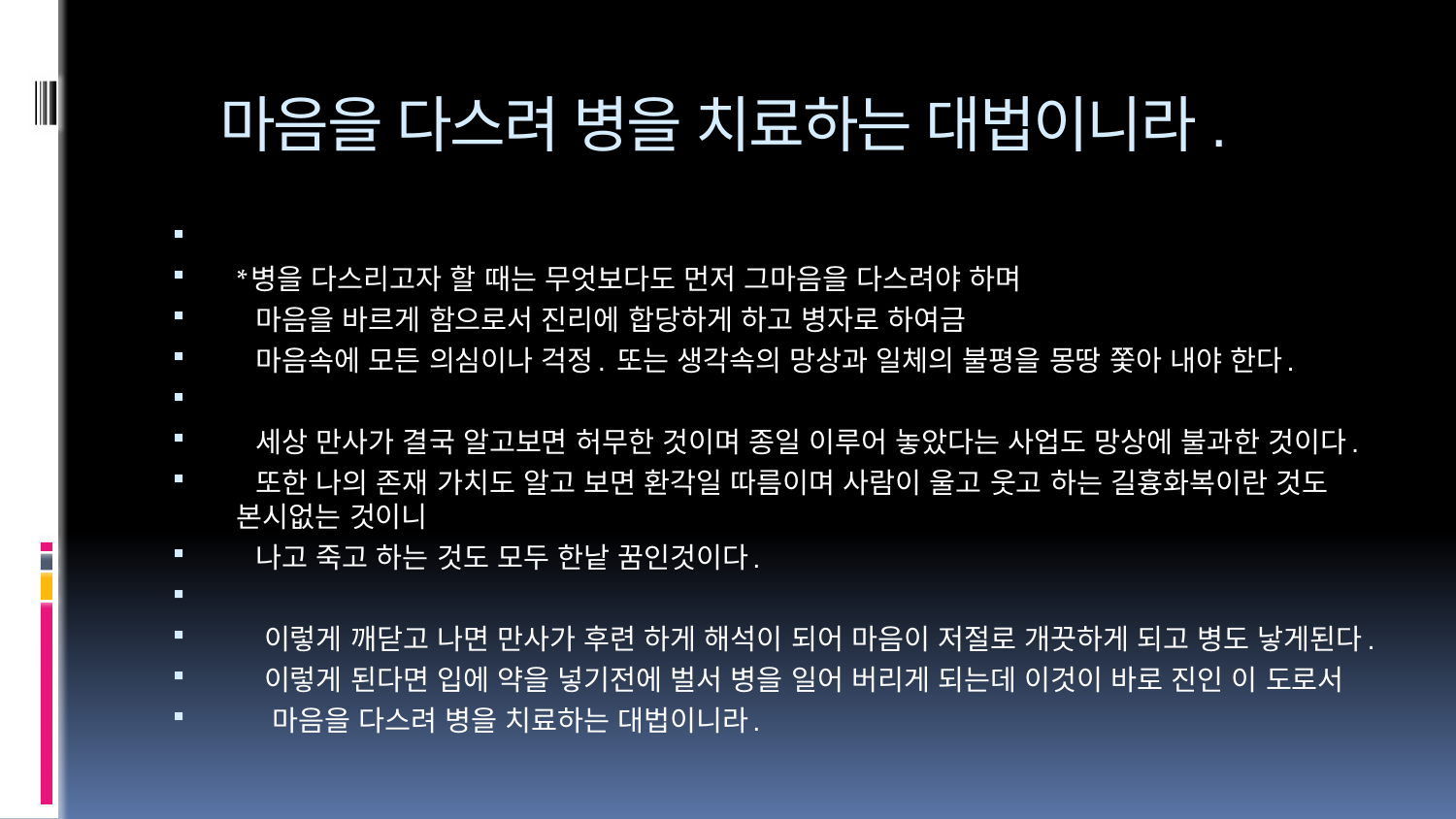

# 마음을 다스려 병을 치료하는 대법이니라.

*병을 다스리고자 할 때는 무엇보다도 먼저 그마음을 다스려야 하며
  마음을 바르게 함으로서 진리에 합당하게 하고 병자로 하여금
  마음속에 모든 의심이나 걱정. 또는 생각속의 망상과 일체의 불평을 몽땅 쫓아 내야 한다.

  세상 만사가 결국 알고보면 허무한 것이며 종일 이루어 놓았다는 사업도 망상에 불과한 것이다.
  또한 나의 존재 가치도 알고 보면 환각일 따름이며 사람이 울고 웃고 하는 길흉화복이란 것도 본시없는 것이니
  나고 죽고 하는 것도 모두 한낱 꿈인것이다.

   이렇게 깨닫고 나면 만사가 후련 하게 해석이 되어 마음이 저절로 개끗하게 되고 병도 낳게된다.
   이렇게 된다면 입에 약을 넣기전에 벌서 병을 일어 버리게 되는데 이것이 바로 진인 이 도로서
    마음을 다스려 병을 치료하는 대법이니라.